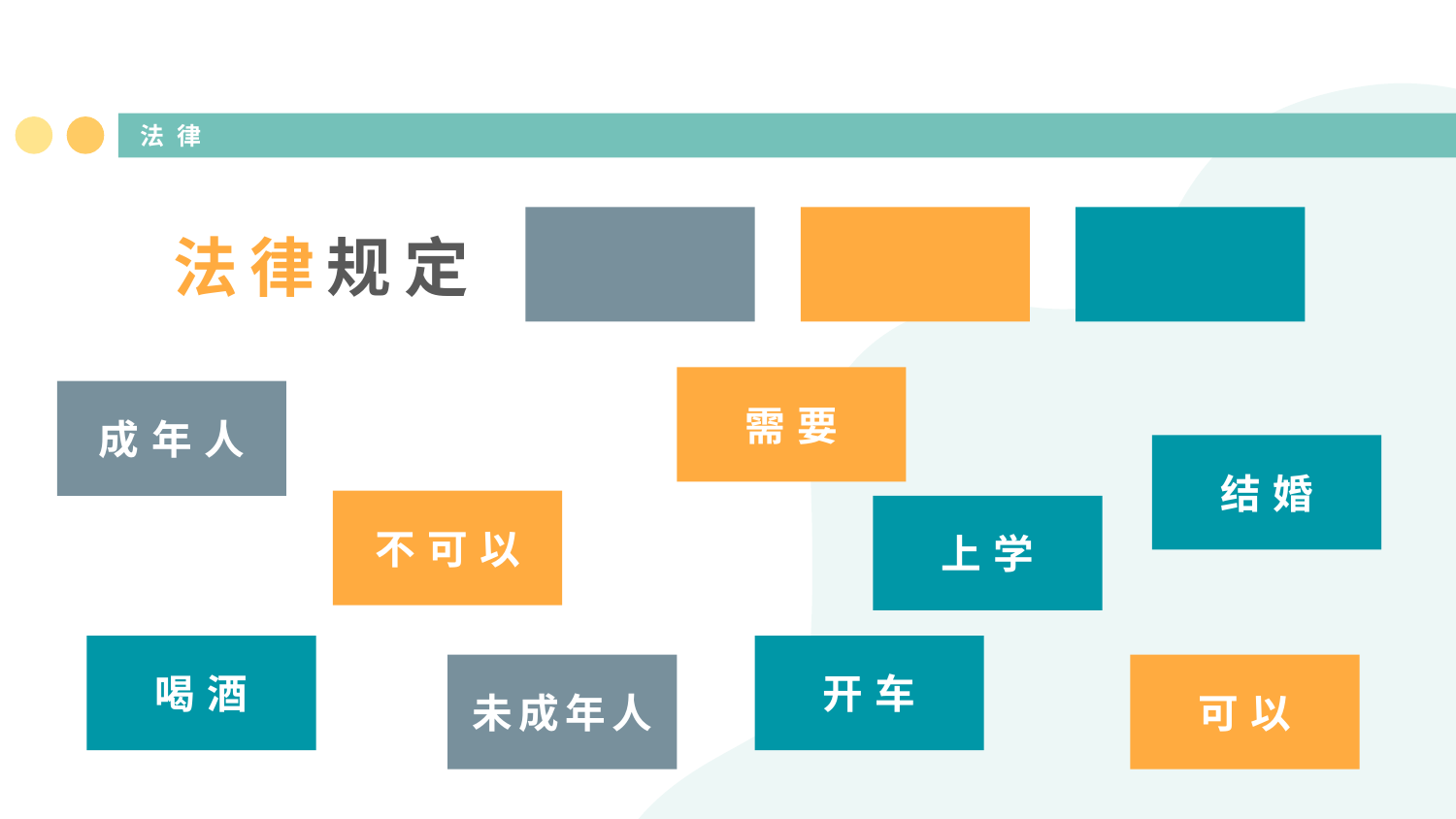

# 法律

法律规定
需要
成年人
结婚
不可以
上学
喝酒
开车
未成年人
可以